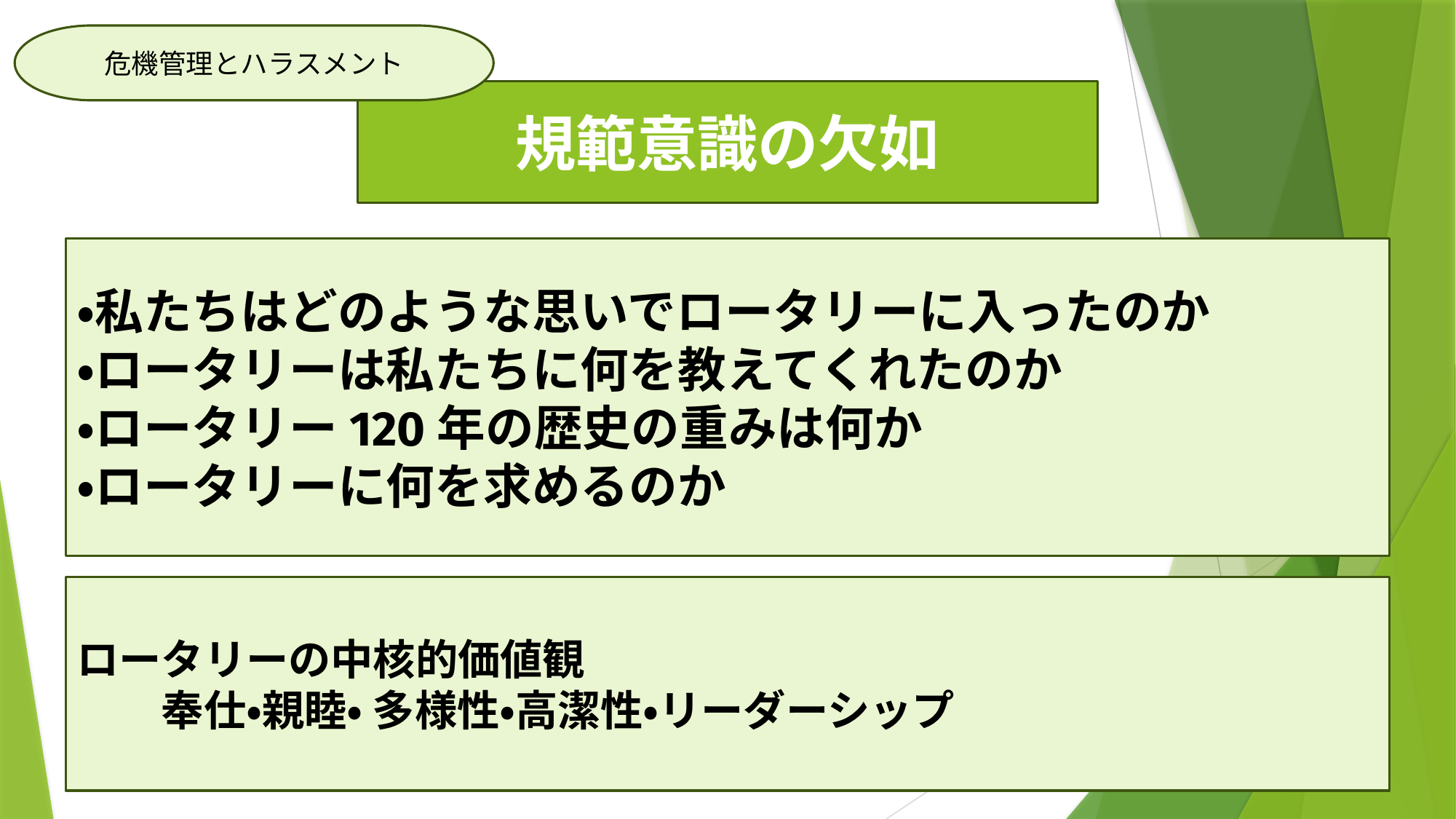

危機管理とハラスメント
規範意識の欠如

・私たちはどのような思いでロータリーに入ったのか
・ロータリーは私たちに何を教えてくれたのか
・ロータリー120年の歴史の重みは何か
・ロータリーに何を求めるのか

ロータリーの中核的価値観
　　奉仕・親睦・ 多様性・高潔性・リーダーシップ